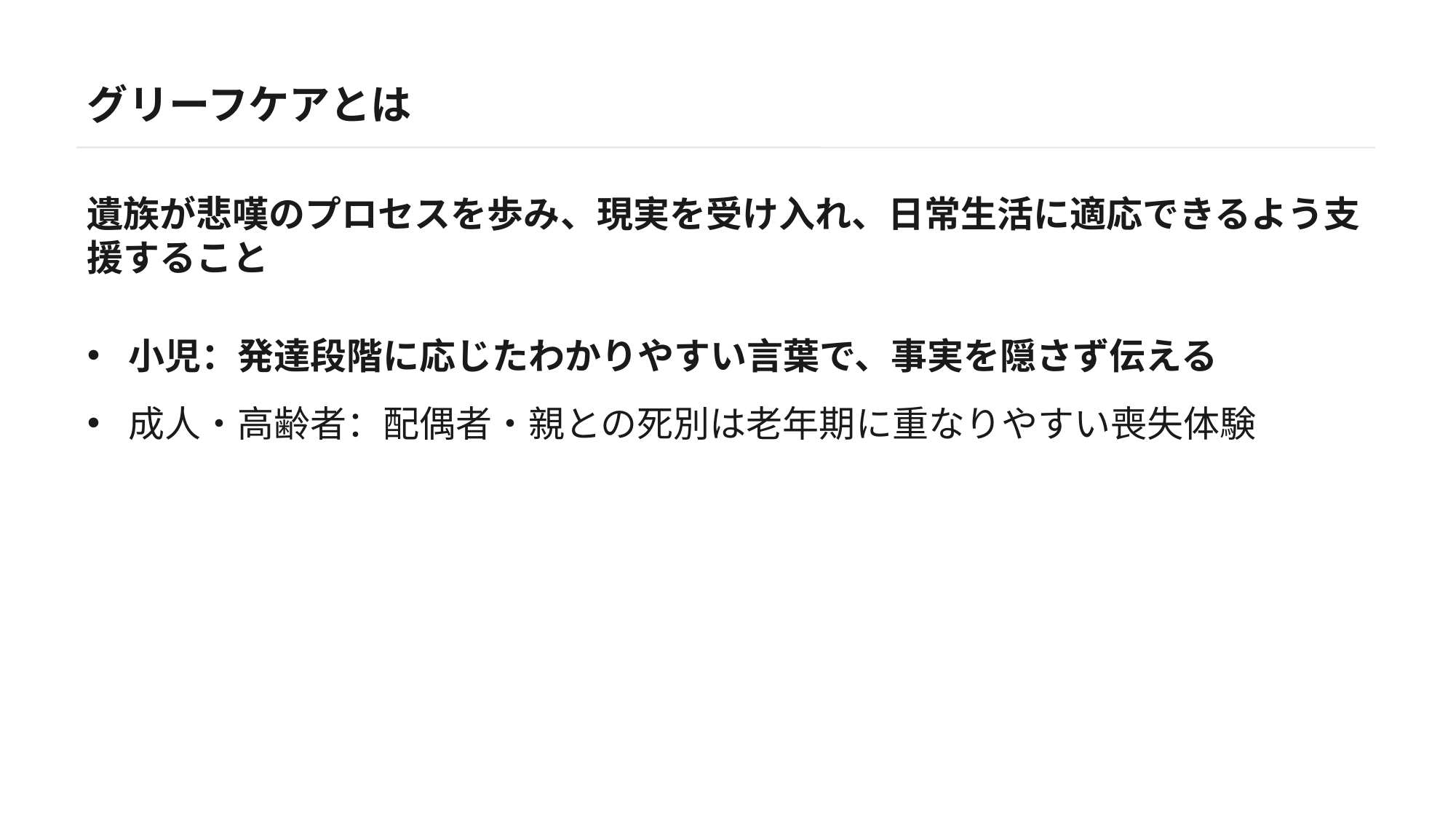

グリーフケアとは

遺族が悲嘆のプロセスを歩み、現実を受け入れ、日常生活に適応できるよう支援すること
小児：発達段階に応じたわかりやすい言葉で、事実を隠さず伝える
成人・高齢者：配偶者・親との死別は老年期に重なりやすい喪失体験